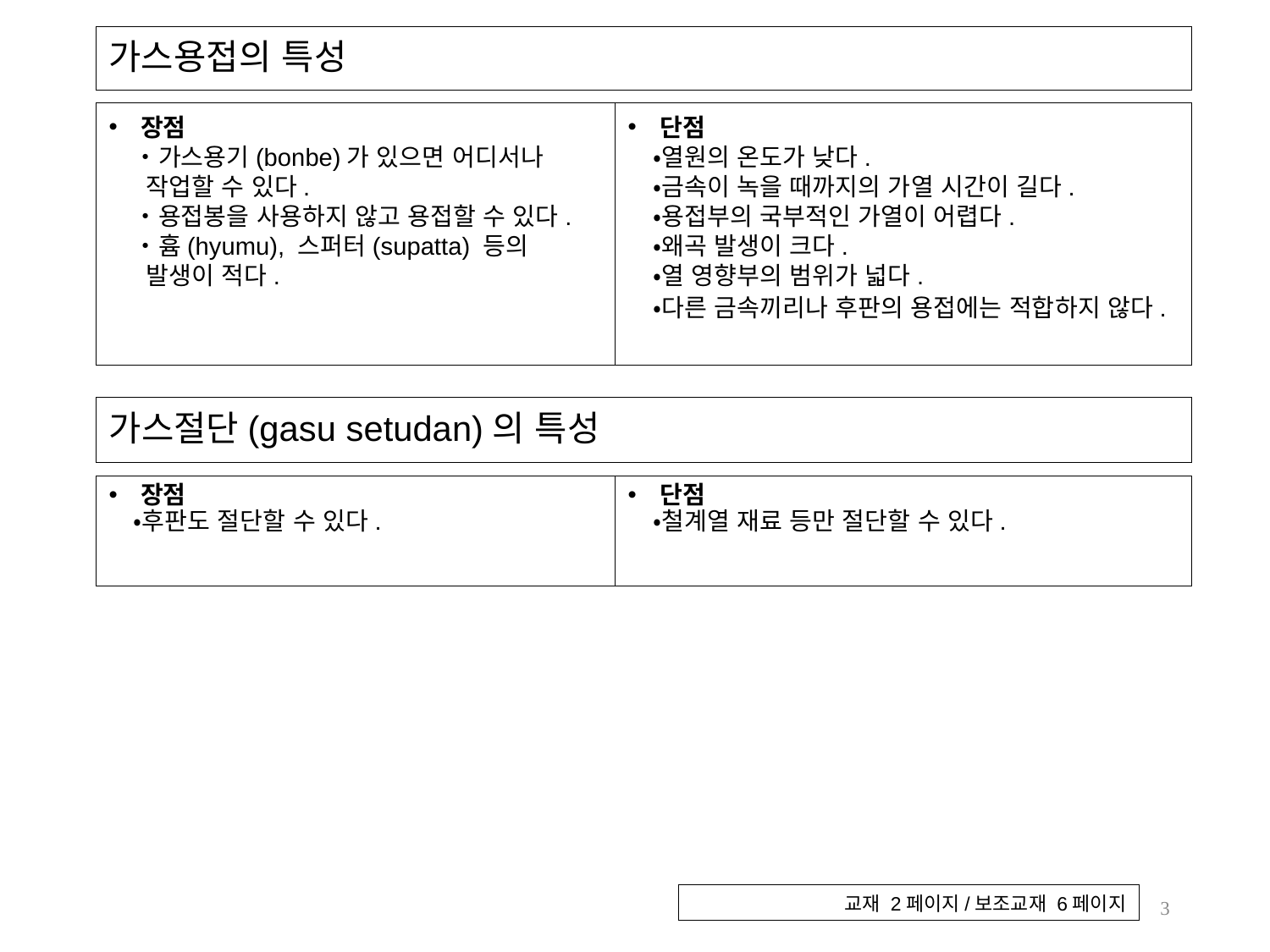

# 가스용접의 특성
단점
・열원의 온도가 낮다.
・금속이 녹을 때까지의 가열 시간이 길다.
・용접부의 국부적인 가열이 어렵다.
・왜곡 발생이 크다.
・열 영향부의 범위가 넓다.
・다른 금속끼리나 후판의 용접에는 적합하지 않다.
장점
　・가스용기(bonbe)가 있으면 어디서나 작업할 수 있다.
　・용접봉을 사용하지 않고 용접할 수 있다.
　・흄(hyumu), 스퍼터(supatta) 등의 발생이 적다.

가스절단(gasu setudan)의 특성
단점
・철계열 재료 등만 절단할 수 있다.
장점
　・후판도 절단할 수 있다.
3
교재 2페이지/보조교재 6페이지